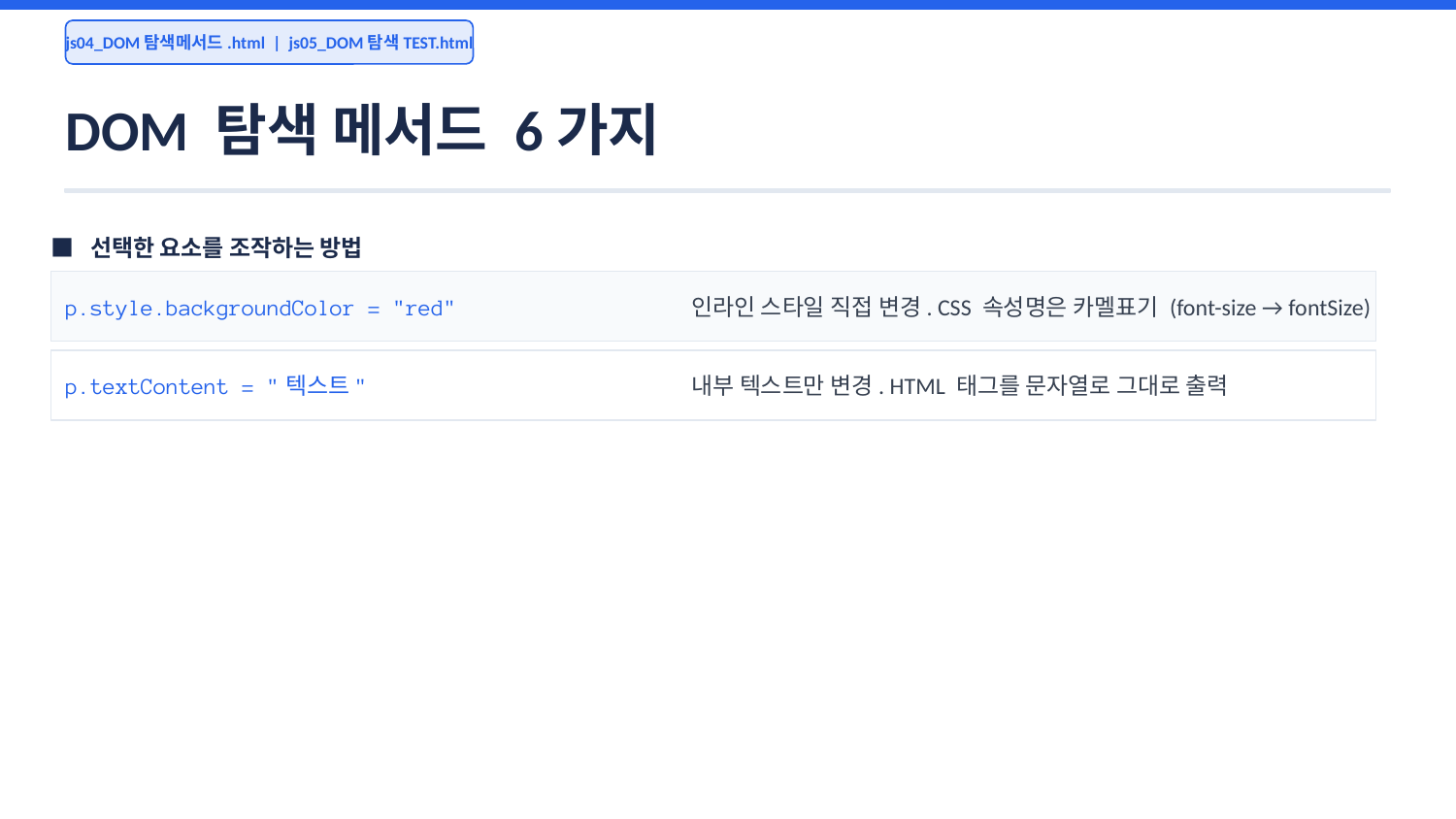

js04_DOM탐색메서드.html  |  js05_DOM탐색TEST.html
DOM 탐색 메서드 6가지

■  선택한 요소를 조작하는 방법

p.style.backgroundColor = "red"
인라인 스타일 직접 변경. CSS 속성명은 카멜표기 (font-size → fontSize)

p.textContent = "텍스트"
내부 텍스트만 변경. HTML 태그를 문자열로 그대로 출력

p.innerHTML = "<b>내용</b>"
HTML 마크업 포함 내용 변경. XSS 공격 주의 필요